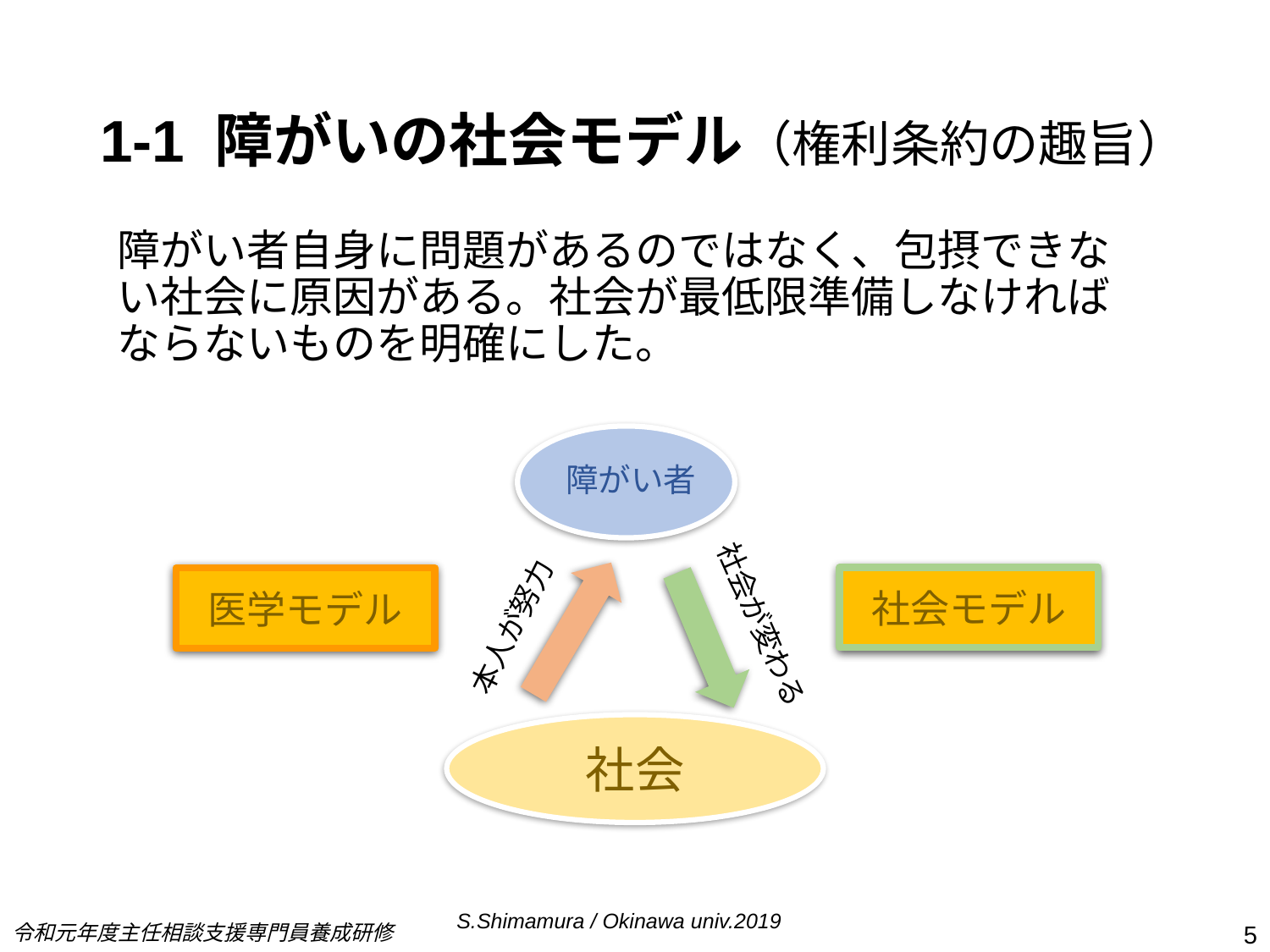

# 1-1 障がいの社会モデル（権利条約の趣旨）
障がい者自身に問題があるのではなく、包摂できない社会に原因がある。社会が最低限準備しなければならないものを明確にした。

障がい者
社会モデル
医学モデル

社会が変わる
本人が努力

社会
S.Shimamura / Okinawa univ.2019
令和元年度主任相談支援専門員養成研修
5